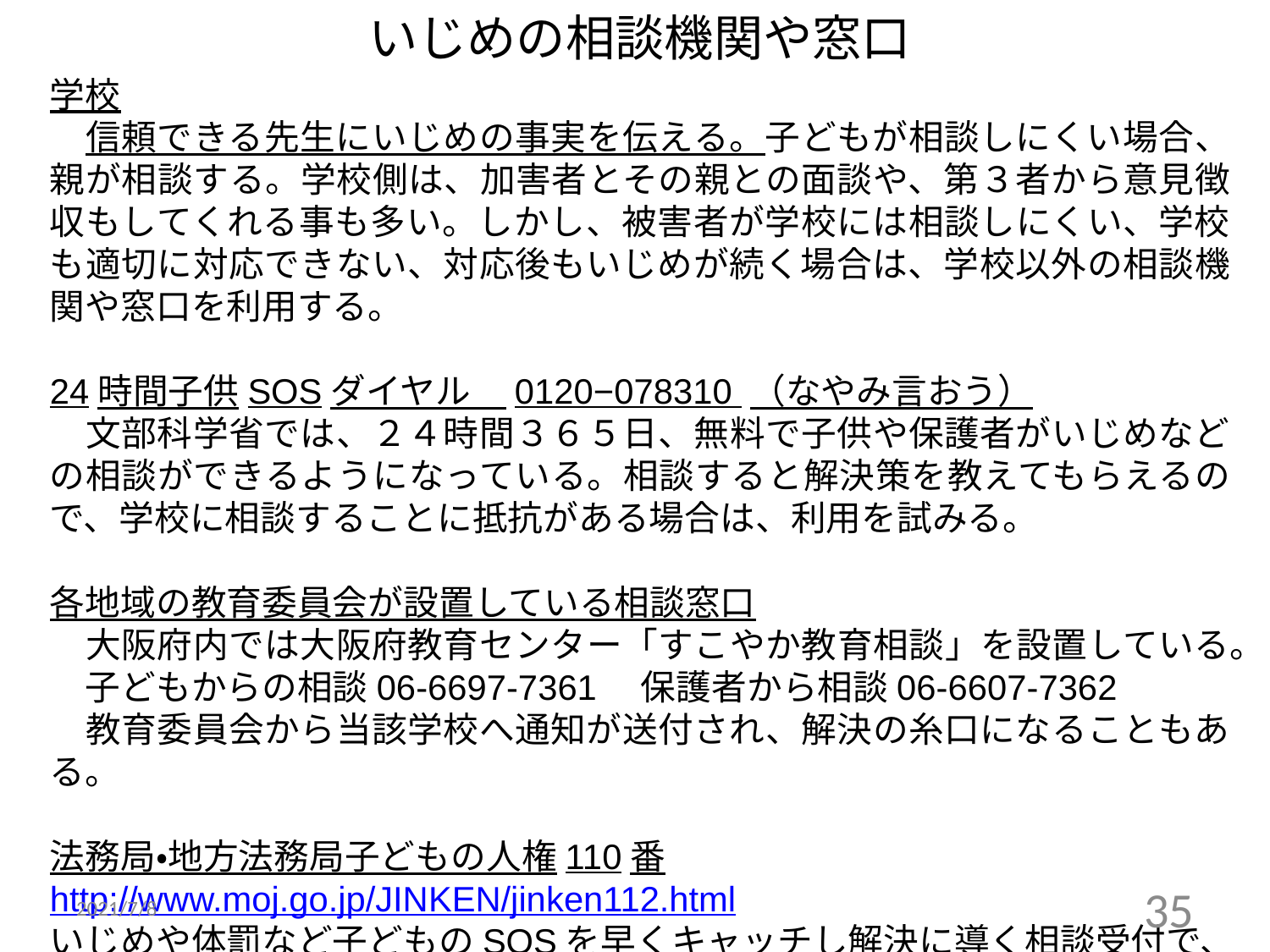

いじめの相談機関や窓口
学校
　信頼できる先生にいじめの事実を伝える。子どもが相談しにくい場合、親が相談する。学校側は、加害者とその親との面談や、第３者から意見徴収もしてくれる事も多い。しかし、被害者が学校には相談しにくい、学校も適切に対応できない、対応後もいじめが続く場合は、学校以外の相談機関や窓口を利用する。

24時間子供SOSダイヤル　0120−078310 （なやみ言おう）
　文部科学省では、２４時間３６５日、無料で子供や保護者がいじめなどの相談ができるようになっている。相談すると解決策を教えてもらえるので、学校に相談することに抵抗がある場合は、利用を試みる。

各地域の教育委員会が設置している相談窓口
　大阪府内では大阪府教育センター「すこやか教育相談」を設置している。
　子どもからの相談06-6697-7361　保護者から相談06-6607-7362
　教育委員会から当該学校へ通知が送付され、解決の糸口になることもある。

法務局・地方法務局子どもの人権110番
http://www.moj.go.jp/JINKEN/jinken112.html
いじめや体罰など子どものSOSを早くキャッチし解決に導く相談受付で、こどもだけでなく大人も利用可能である。0120-007-110（全国共通・無料）

2021/7/8
35